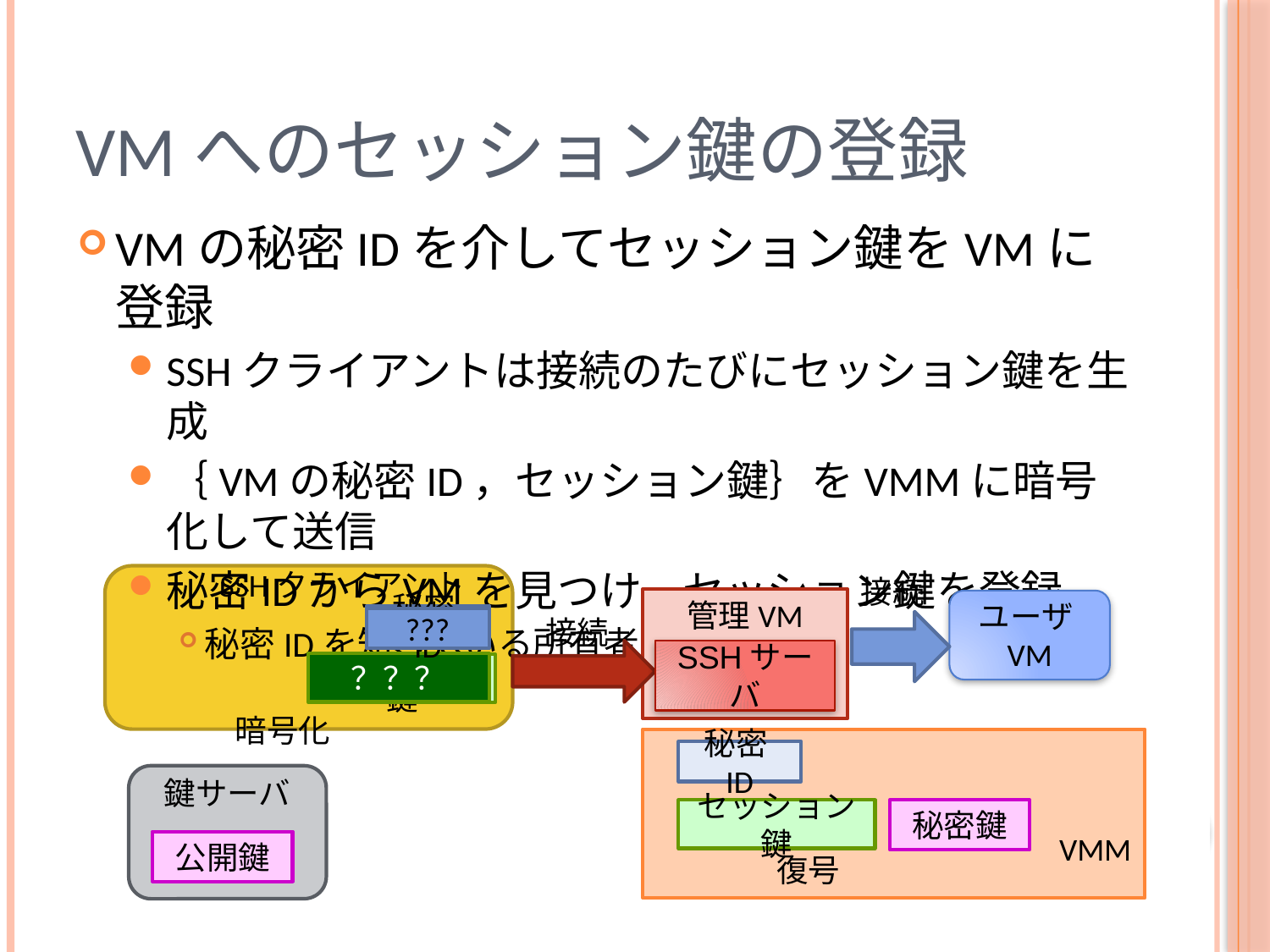

# VMへのセッション鍵の登録
VMの秘密IDを介してセッション鍵をVMに登録
SSHクライアントは接続のたびにセッション鍵を生成
｛VMの秘密ID，セッション鍵｝をVMMに暗号化して送信
秘密IDからVMを見つけ、セッション鍵を登録
秘密IDを知っている所有者しか登録できない
SSHクライアント

接続
管理VM
ユーザVM
秘密ID
接続
???

SSHサーバ
？？？
セッション鍵
暗号化

秘密ID

鍵サーバ
セッション鍵
秘密鍵
VMM
公開鍵
公開鍵
復号